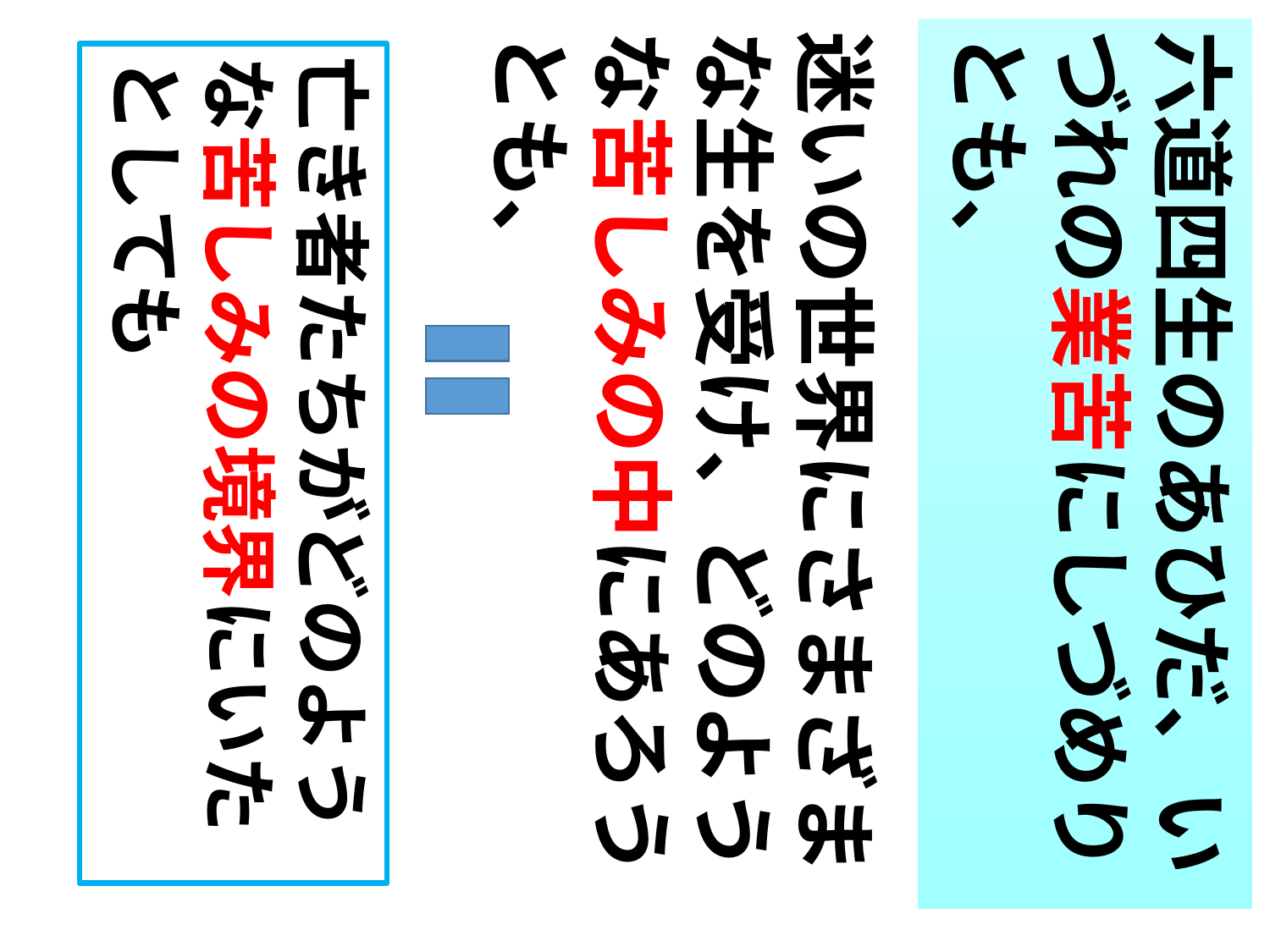

迷いの世界にさまざまな生を受け、どのような苦しみの中にあろうとも、
六道四生のあひだ、いづれの業苦にしづめりとも、
亡き者たちがどのような苦しみの境界にいたとしても